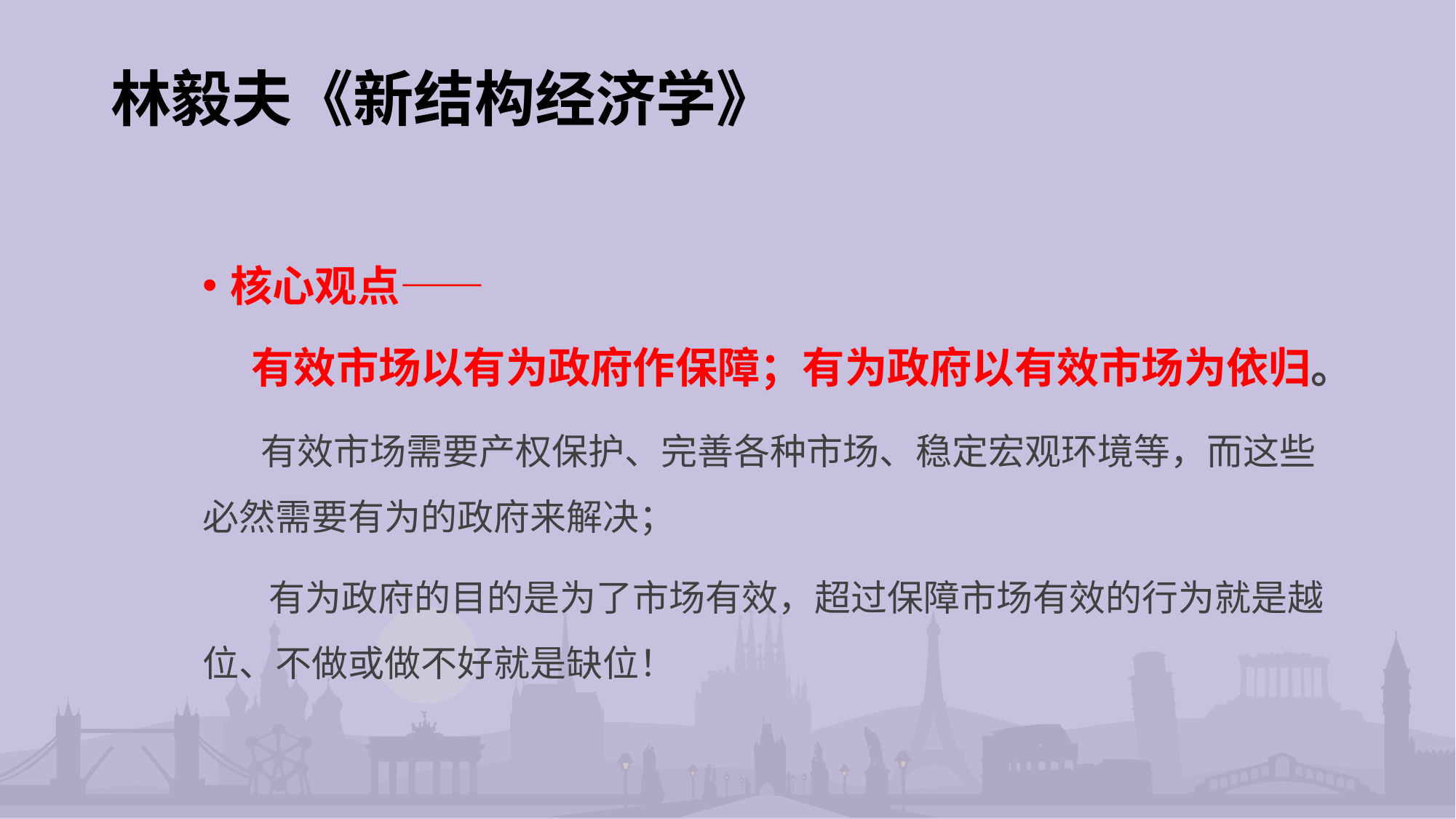

# 林毅夫《新结构经济学》
核心观点——
    有效市场以有为政府作保障；有为政府以有效市场为依归。
      有效市场需要产权保护、完善各种市场、稳定宏观环境等，而这些必然需要有为的政府来解决；
       有为政府的目的是为了市场有效，超过保障市场有效的行为就是越位、不做或做不好就是缺位！